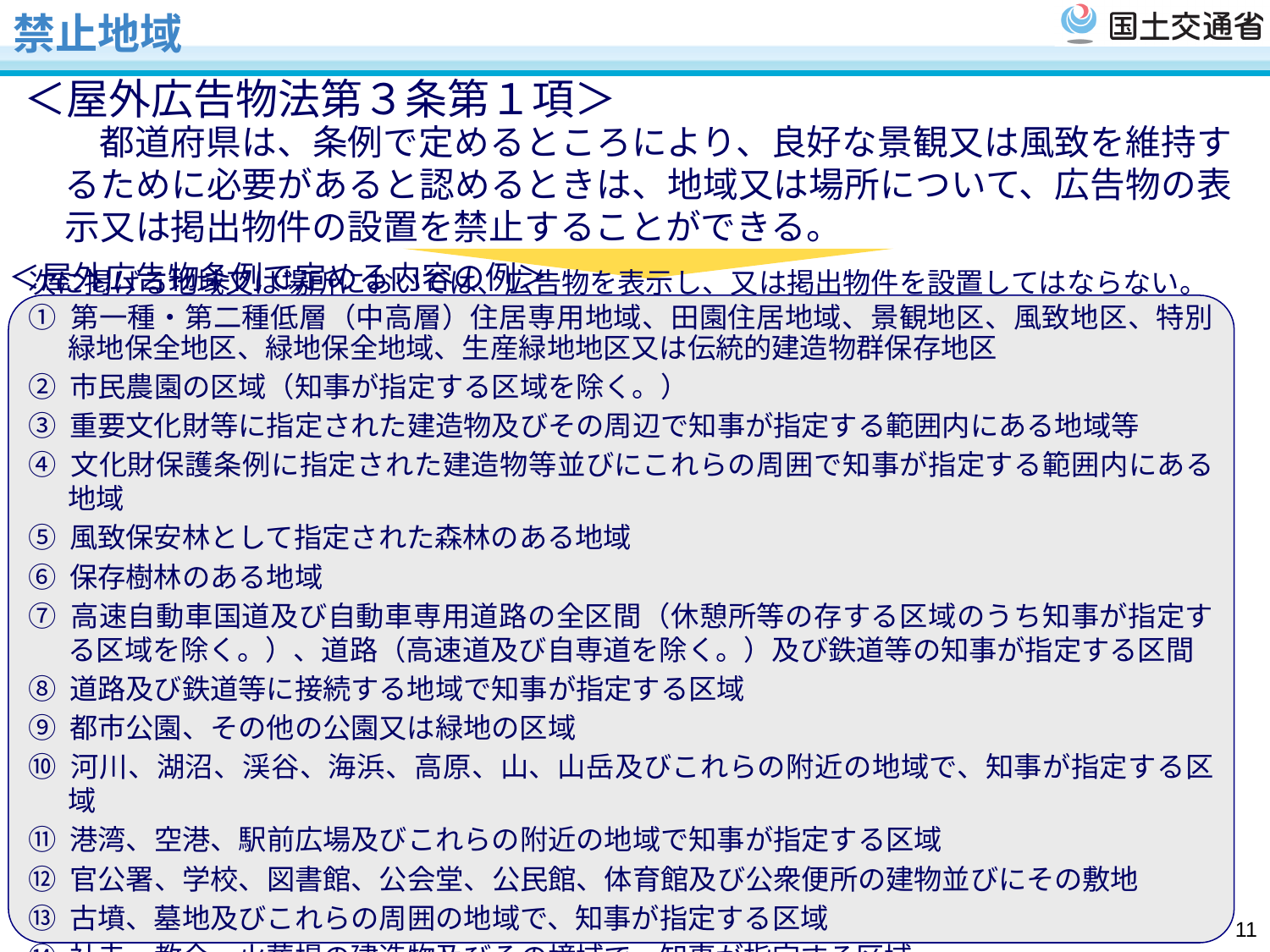

# 禁止地域
＜屋外広告物法第３条第１項＞
都道府県は、条例で定めるところにより、良好な景観又は風致を維持するために必要があると認めるときは、地域又は場所について、広告物の表示又は掲出物件の設置を禁止することができる。

＜屋外広告物条例で定める内容の例＞
次に掲げる地域又は場所においては、広告物を表示し、又は掲出物件を設置してはならない。
① 第一種・第二種低層（中高層）住居専用地域、田園住居地域、景観地区、風致地区、特別緑地保全地区、緑地保全地域、生産緑地地区又は伝統的建造物群保存地区
② 市民農園の区域（知事が指定する区域を除く。）
③ 重要文化財等に指定された建造物及びその周辺で知事が指定する範囲内にある地域等
④ 文化財保護条例に指定された建造物等並びにこれらの周囲で知事が指定する範囲内にある地域
⑤ 風致保安林として指定された森林のある地域
⑥ 保存樹林のある地域
⑦ 高速自動車国道及び自動車専用道路の全区間（休憩所等の存する区域のうち知事が指定する区域を除く。）、道路（高速道及び自専道を除く。）及び鉄道等の知事が指定する区間
⑧ 道路及び鉄道等に接続する地域で知事が指定する区域
⑨ 都市公園、その他の公園又は緑地の区域
⑩ 河川、湖沼、渓谷、海浜、高原、山、山岳及びこれらの附近の地域で、知事が指定する区域
⑪ 港湾、空港、駅前広場及びこれらの附近の地域で知事が指定する区域
⑫ 官公署、学校、図書館、公会堂、公民館、体育館及び公衆便所の建物並びにその敷地
⑬ 古墳、墓地及びこれらの周囲の地域で、知事が指定する区域
⑭ 社寺、教会、火葬場の建造物及びその境域で、知事が指定する区域
11